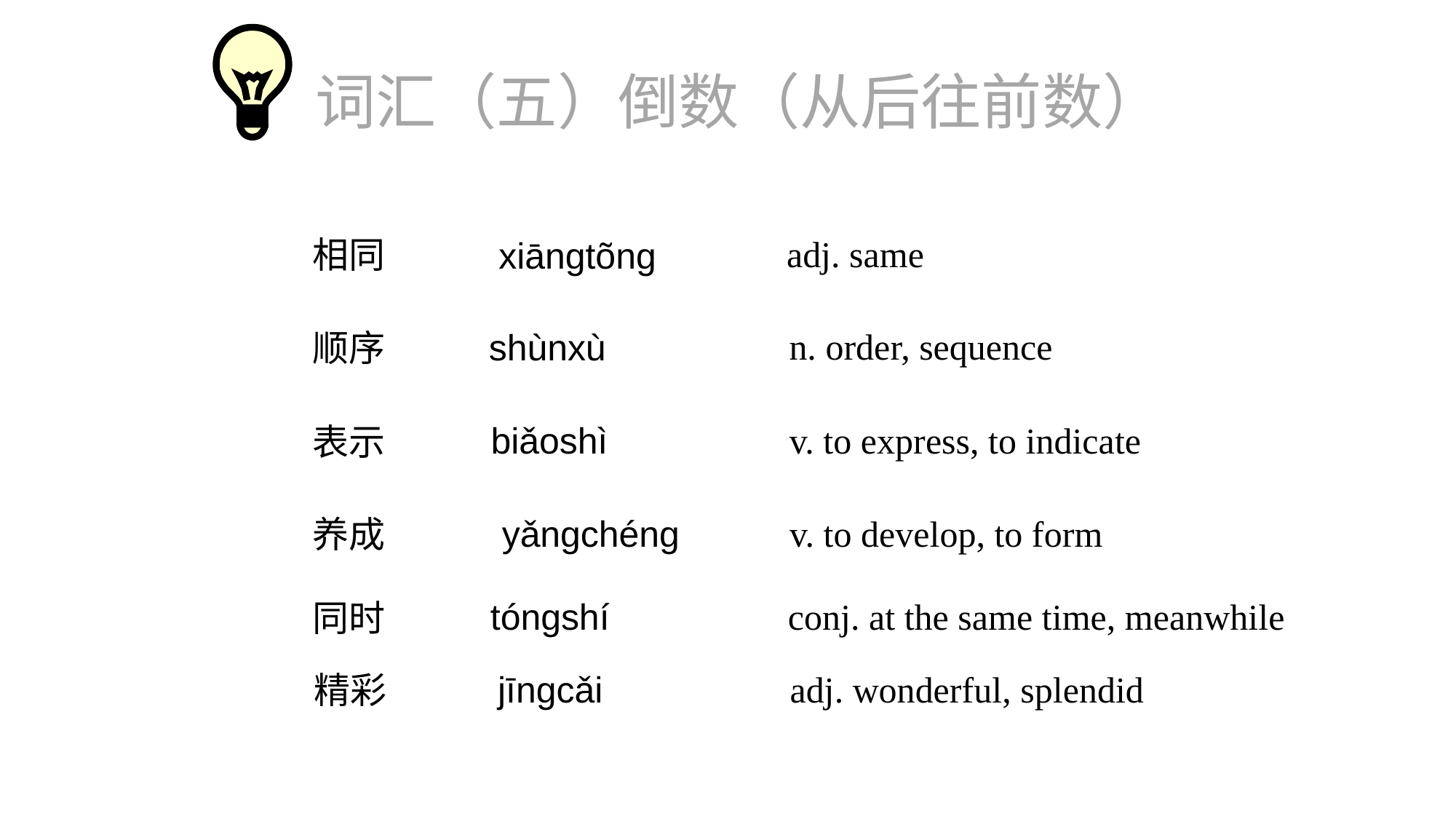

词汇（五）倒数（从后往前数）
adj. same
相同
xiāngtõng
n. order, sequence
shùnxù
顺序
biǎoshì
v. to express, to indicate
表示
yǎngchéng
v. to develop, to form
养成
tóngshí
conj. at the same time, meanwhile
同时
jīngcǎi
adj. wonderful, splendid
精彩